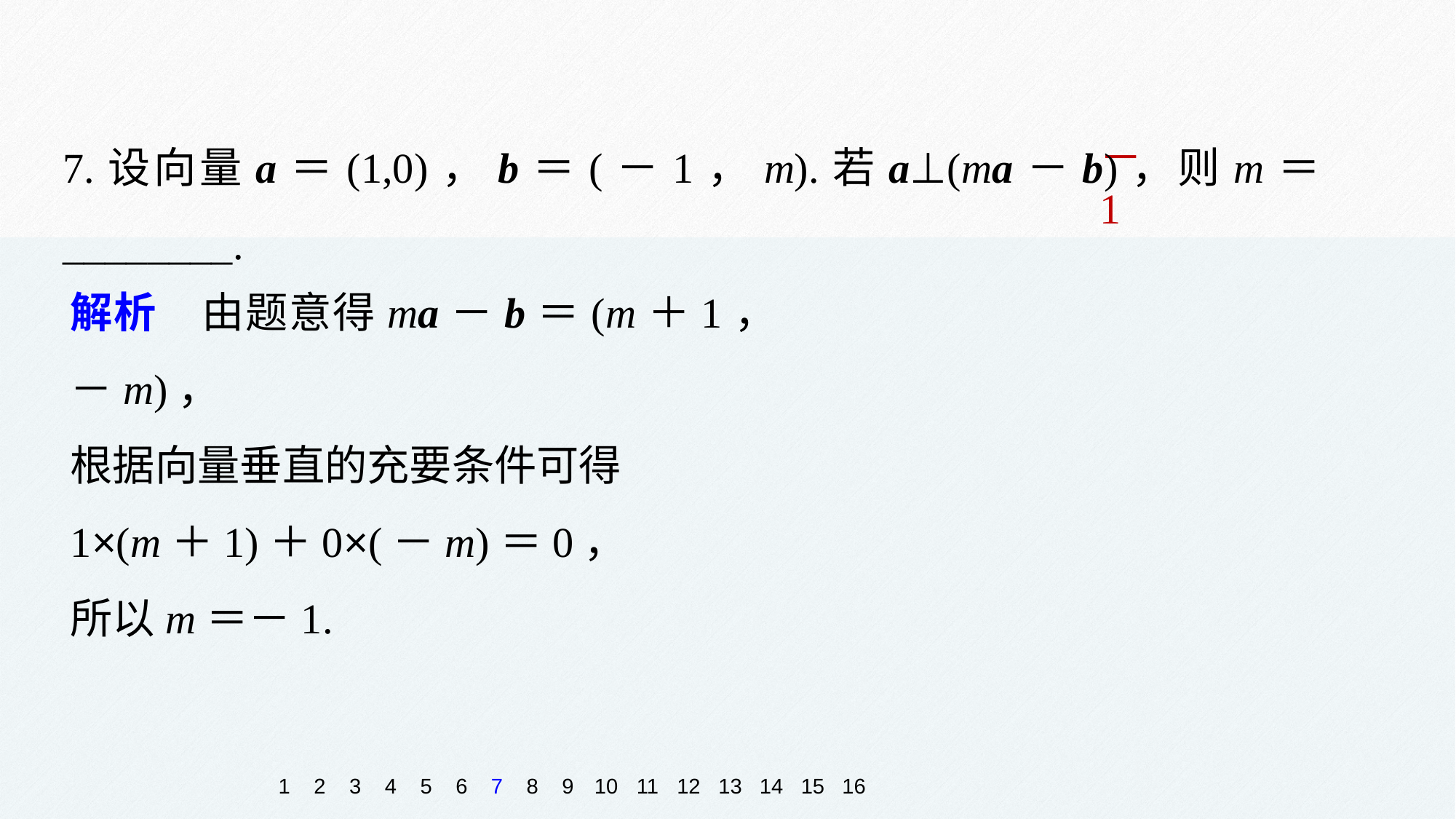

7.设向量a＝(1,0)，b＝(－1，m).若a⊥(ma－b)，则m＝________.
－1
解析　由题意得ma－b＝(m＋1，－m)，
根据向量垂直的充要条件可得
1×(m＋1)＋0×(－m)＝0，
所以m＝－1.
1
2
3
4
5
6
7
8
9
10
11
12
13
14
15
16